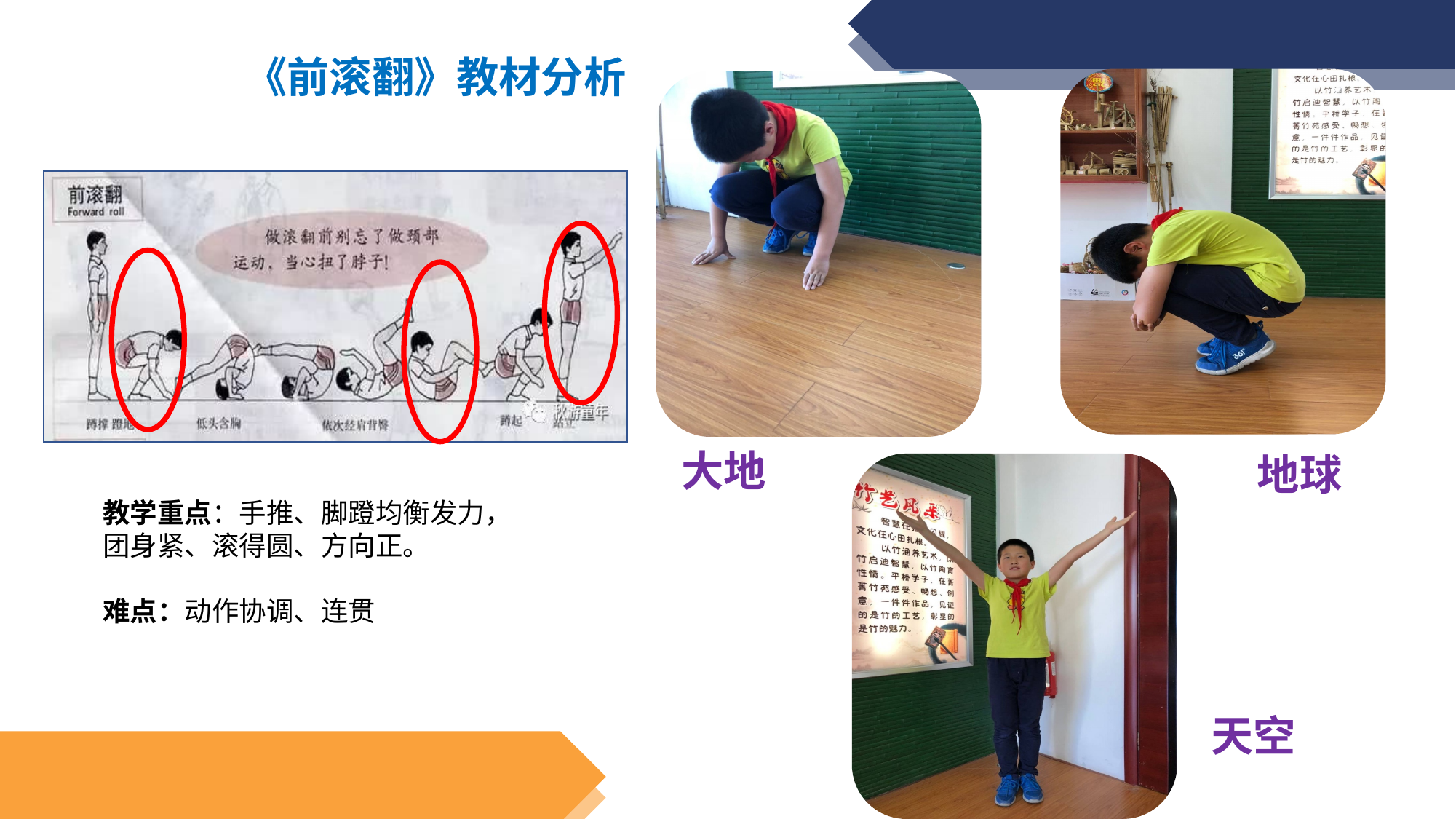

01   《前滚翻》教材分析

大地
地球

教学重点：手推、脚蹬均衡发力，团身紧、滚得圆、方向正。

难点：动作协调、连贯
天空